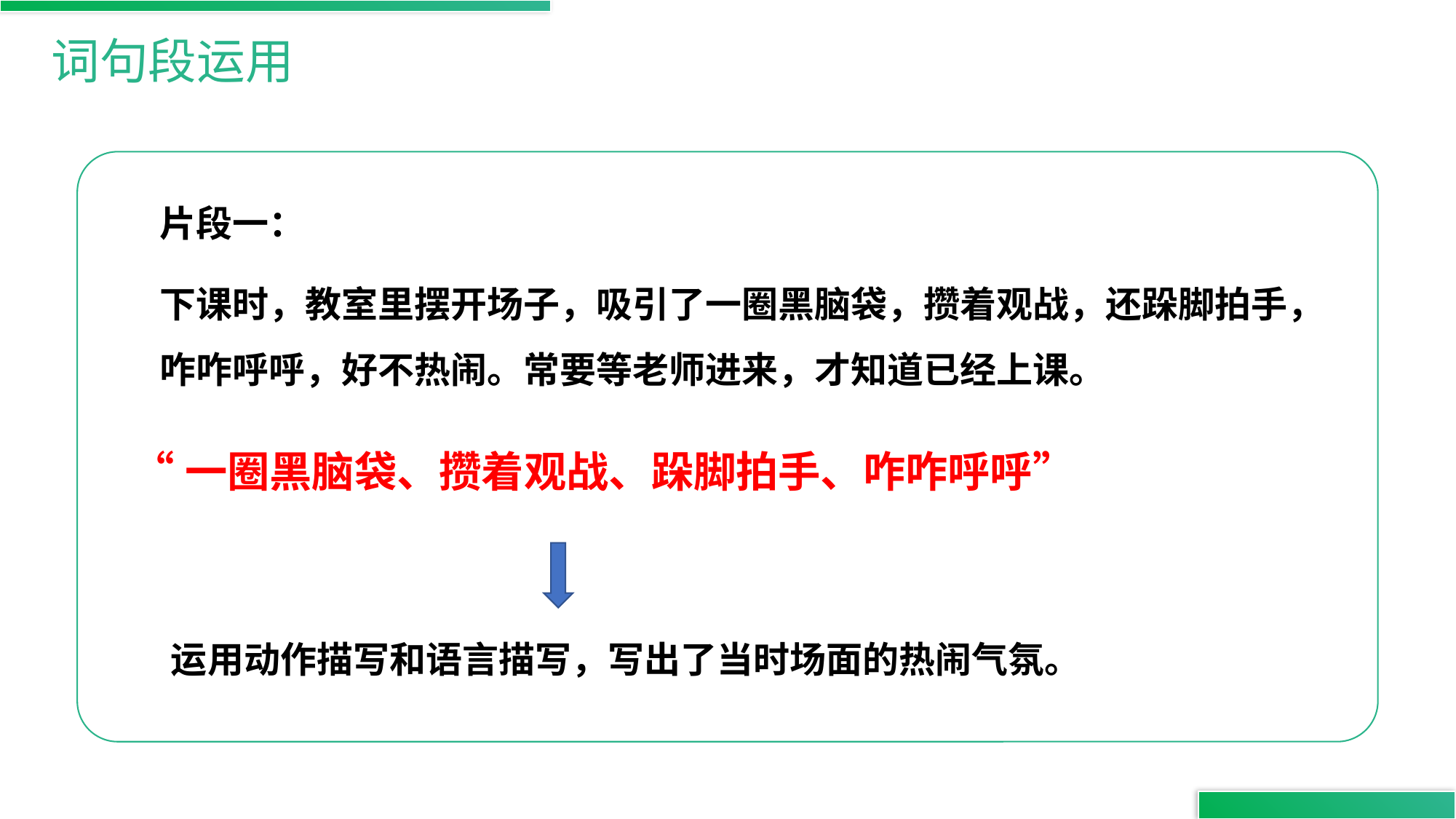

词句段运用
片段一：
下课时，教室里摆开场子，吸引了一圈黑脑袋，攒着观战，还跺脚拍手，咋咋呼呼，好不热闹。常要等老师进来，才知道已经上课。
“一圈黑脑袋、攒着观战、跺脚拍手、咋咋呼呼”

运用动作描写和语言描写，写出了当时场面的热闹气氛。